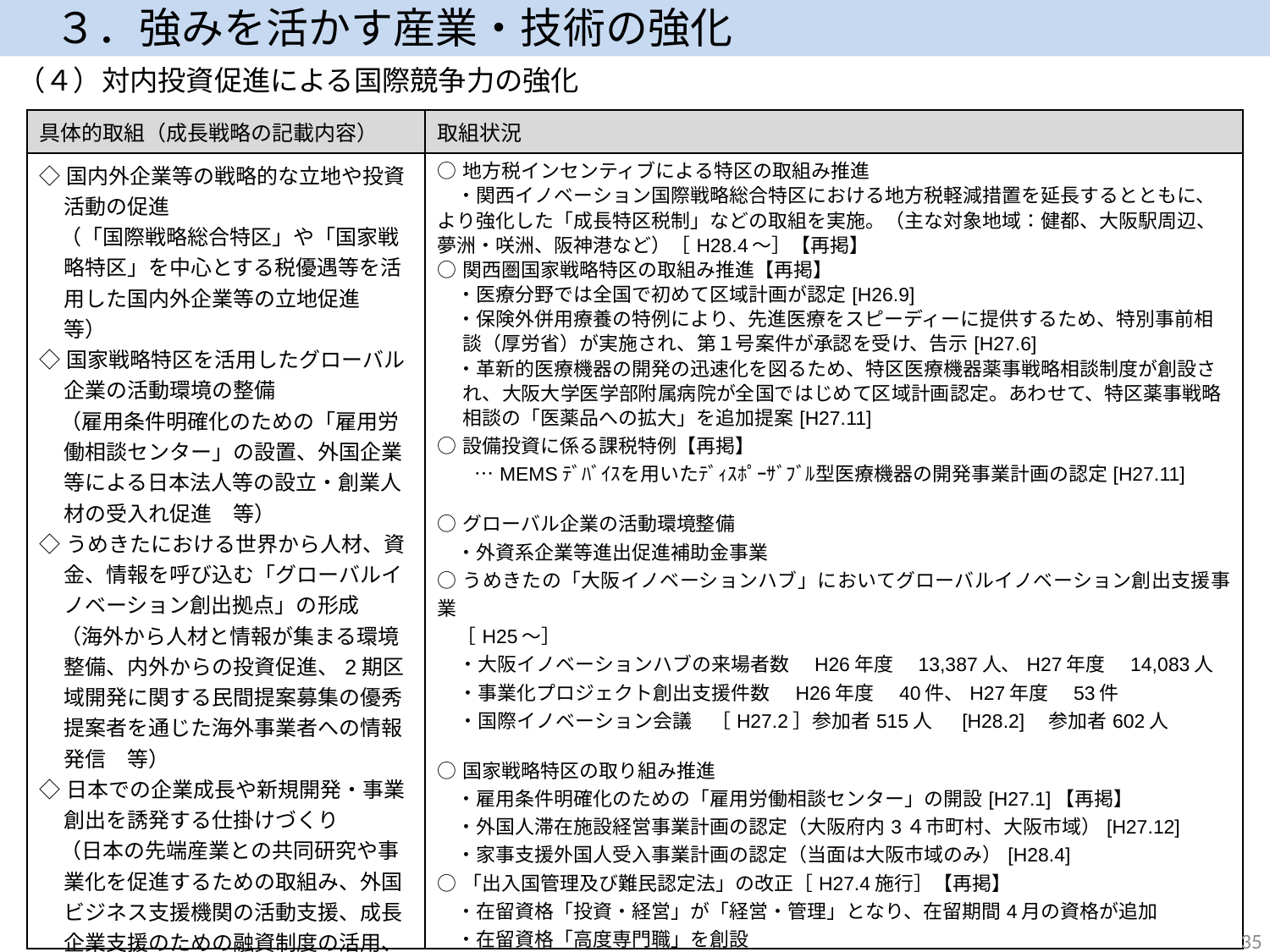

３．強みを活かす産業・技術の強化
（４）対内投資促進による国際競争力の強化
| 具体的取組（成長戦略の記載内容） | 取組状況 |
| --- | --- |
| ◇国内外企業等の戦略的な立地や投資活動の促進 　（「国際戦略総合特区」や「国家戦略特区」を中心とする税優遇等を活用した国内外企業等の立地促進　等） ◇国家戦略特区を活用したグローバル企業の活動環境の整備 　（雇用条件明確化のための「雇用労働相談センター」の設置、外国企業等による日本法人等の設立・創業人材の受入れ促進　等） ◇うめきたにおける世界から人材、資金、情報を呼び込む「グローバルイノベーション創出拠点」の形成 　（海外から人材と情報が集まる環境整備、内外からの投資促進、2期区域開発に関する民間提案募集の優秀提案者を通じた海外事業者への情報発信　等） ◇日本での企業成長や新規開発・事業創出を誘発する仕掛けづくり 　（日本の先端産業との共同研究や事業化を促進するための取組み、外国ビジネス支援機関の活動支援、成長企業支援のための融資制度の活用、創業時における法人関係税の軽減、出資等への配当課税の軽減　　等） | ○地方税インセンティブによる特区の取組み推進 　・関西イノベーション国際戦略総合特区における地方税軽減措置を延長するとともに、より強化した「成長特区税制」などの取組を実施。（主な対象地域：健都、大阪駅周辺、夢洲・咲洲、阪神港など）［H28.4～］【再掲】 ○関西圏国家戦略特区の取組み推進【再掲】 　・医療分野では全国で初めて区域計画が認定[H26.9] 　・保険外併用療養の特例により、先進医療をスピーディーに提供するため、特別事前相談（厚労省）が実施され、第１号案件が承認を受け、告示[H27.6] 　・革新的医療機器の開発の迅速化を図るため、特区医療機器薬事戦略相談制度が創設され、大阪大学医学部附属病院が全国ではじめて区域計画認定。あわせて、特区薬事戦略相談の「医薬品への拡大」を追加提案[H27.11]　 ○設備投資に係る課税特例【再掲】 　　…MEMSﾃﾞﾊﾞｲｽを用いたﾃﾞｨｽﾎﾟｰｻﾞﾌﾞﾙ型医療機器の開発事業計画の認定[H27.11] ○グローバル企業の活動環境整備 　・外資系企業等進出促進補助金事業　 ○うめきたの「大阪イノベーションハブ」においてグローバルイノベーション創出支援事業 　［H25～］ ・大阪イノベーションハブの来場者数　H26年度　13,387人、H27年度　14,083人 ・事業化プロジェクト創出支援件数　H26年度　40件、H27年度　53件 ・国際イノベーション会議　［H27.2］参加者515人　 [H28.2]　参加者602人 ○国家戦略特区の取り組み推進 　・雇用条件明確化のための「雇用労働相談センター」の開設[H27.1]【再掲】 　・外国人滞在施設経営事業計画の認定（大阪府内3４市町村、大阪市域）[H27.12] 　・家事支援外国人受入事業計画の認定（当面は大阪市域のみ）[H28.4] ○「出入国管理及び難民認定法」の改正［H27.4施行］【再掲】 　・在留資格「投資・経営」が「経営・管理」となり、在留期間4月の資格が追加 　・在留資格「高度専門職」を創設 ○企業成長や新規開発を誘発する仕掛けづくり 　・ものづくりイノベーション推進事業 |
35